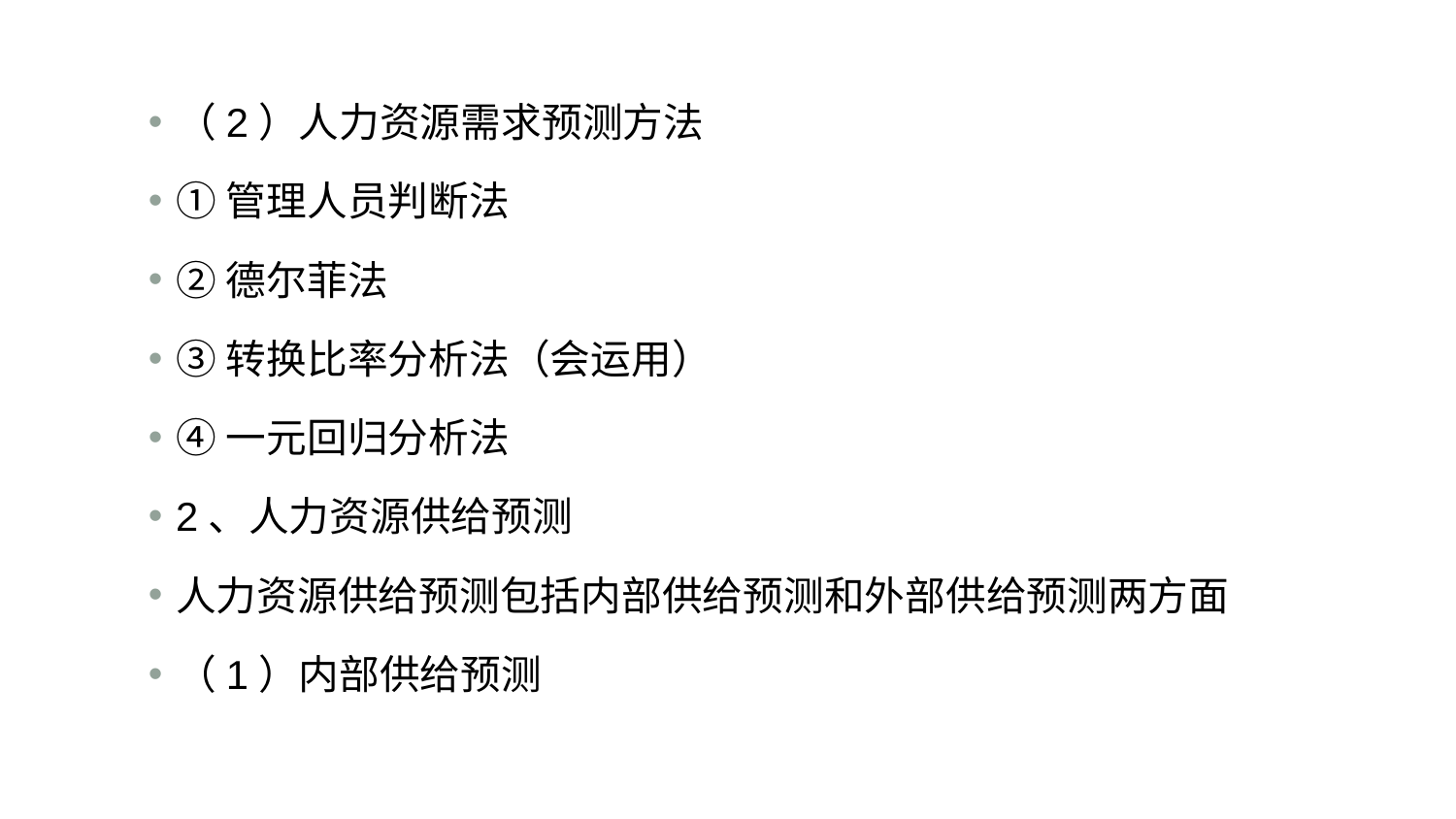

#
（2）人力资源需求预测方法
①管理人员判断法
②德尔菲法
③转换比率分析法（会运用）
④一元回归分析法
2、人力资源供给预测
人力资源供给预测包括内部供给预测和外部供给预测两方面
（1）内部供给预测